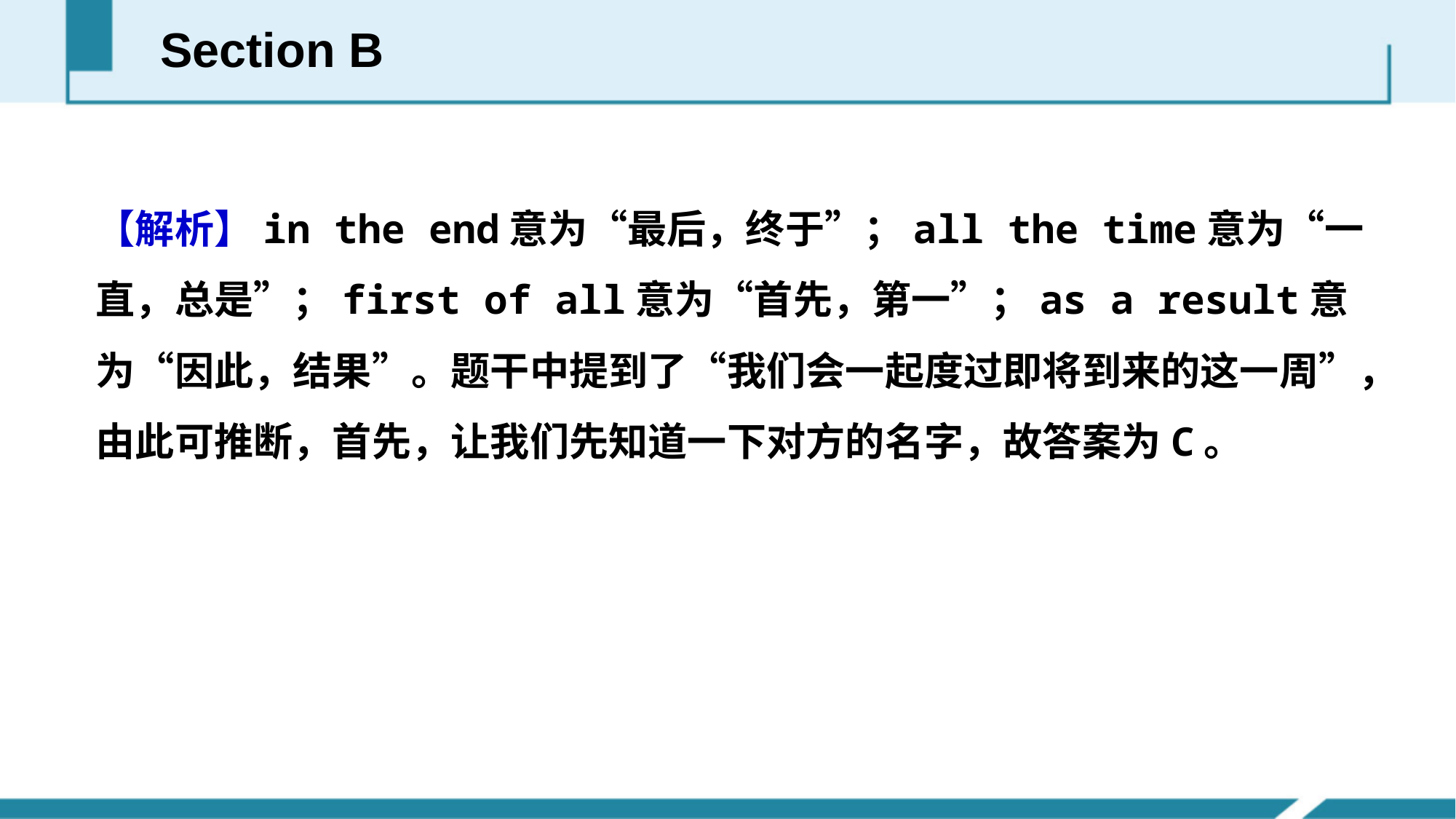

Section B
【解析】in the end意为“最后，终于”；all the time意为“一直，总是”；first of all意为“首先，第一”；as a result意为“因此，结果”。题干中提到了“我们会一起度过即将到来的这一周”，由此可推断，首先，让我们先知道一下对方的名字，故答案为C。